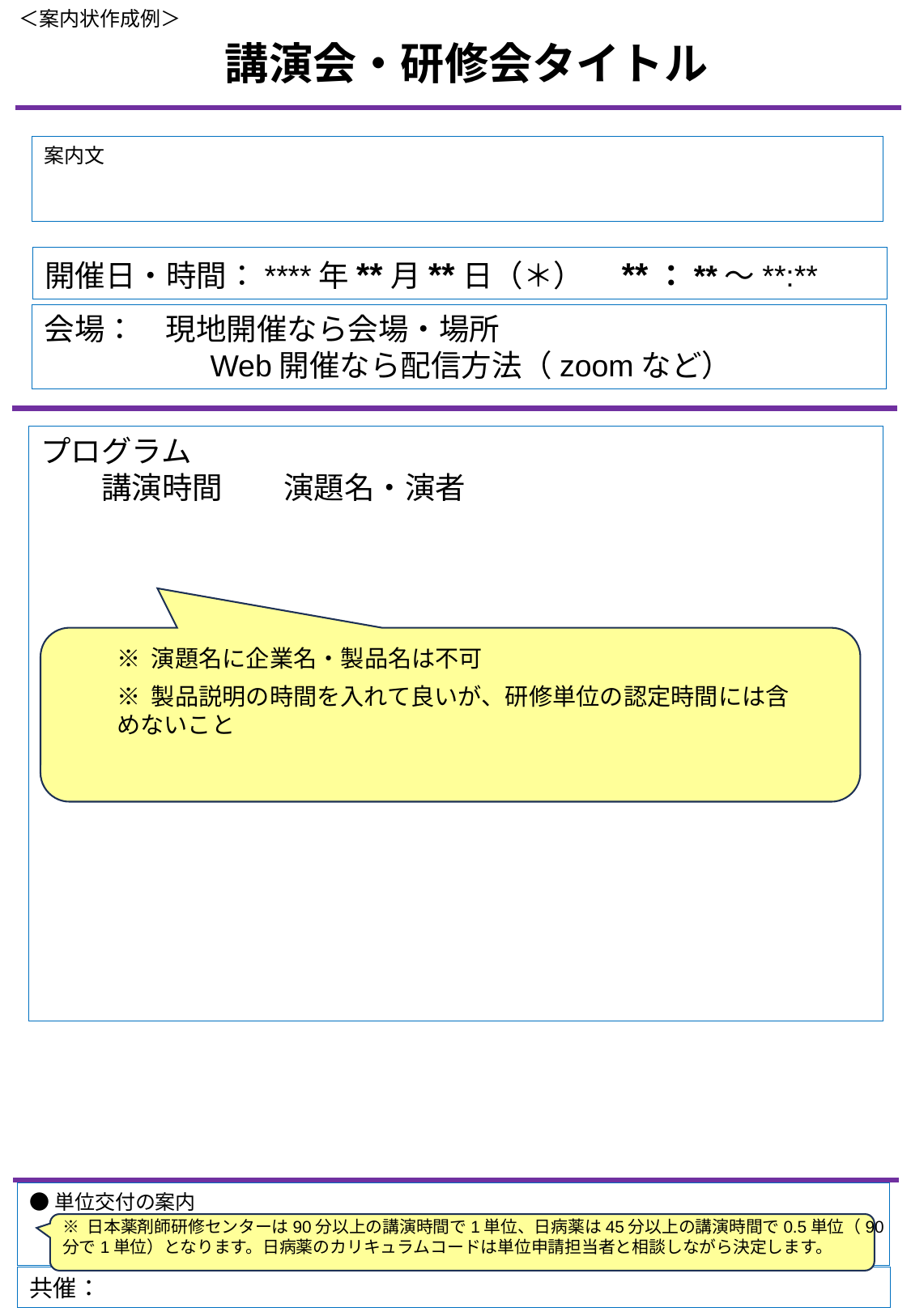

＜案内状作成例＞
講演会・研修会タイトル
案内文

開催日・時間：****年**月**日（＊）　**：**～**:**
会場：　現地開催なら会場・場所
　　　　　 Web開催なら配信方法（zoomなど）
プログラム
　　講演時間　　演題名・演者

※ 演題名に企業名・製品名は不可
※ 製品説明の時間を入れて良いが、研修単位の認定時間には含めないこと
●単位交付の案内

※ 日本薬剤師研修センターは90分以上の講演時間で1単位、日病薬は45分以上の講演時間で0.5単位（90分で1単位）となります。日病薬のカリキュラムコードは単位申請担当者と相談しながら決定します。

共催：